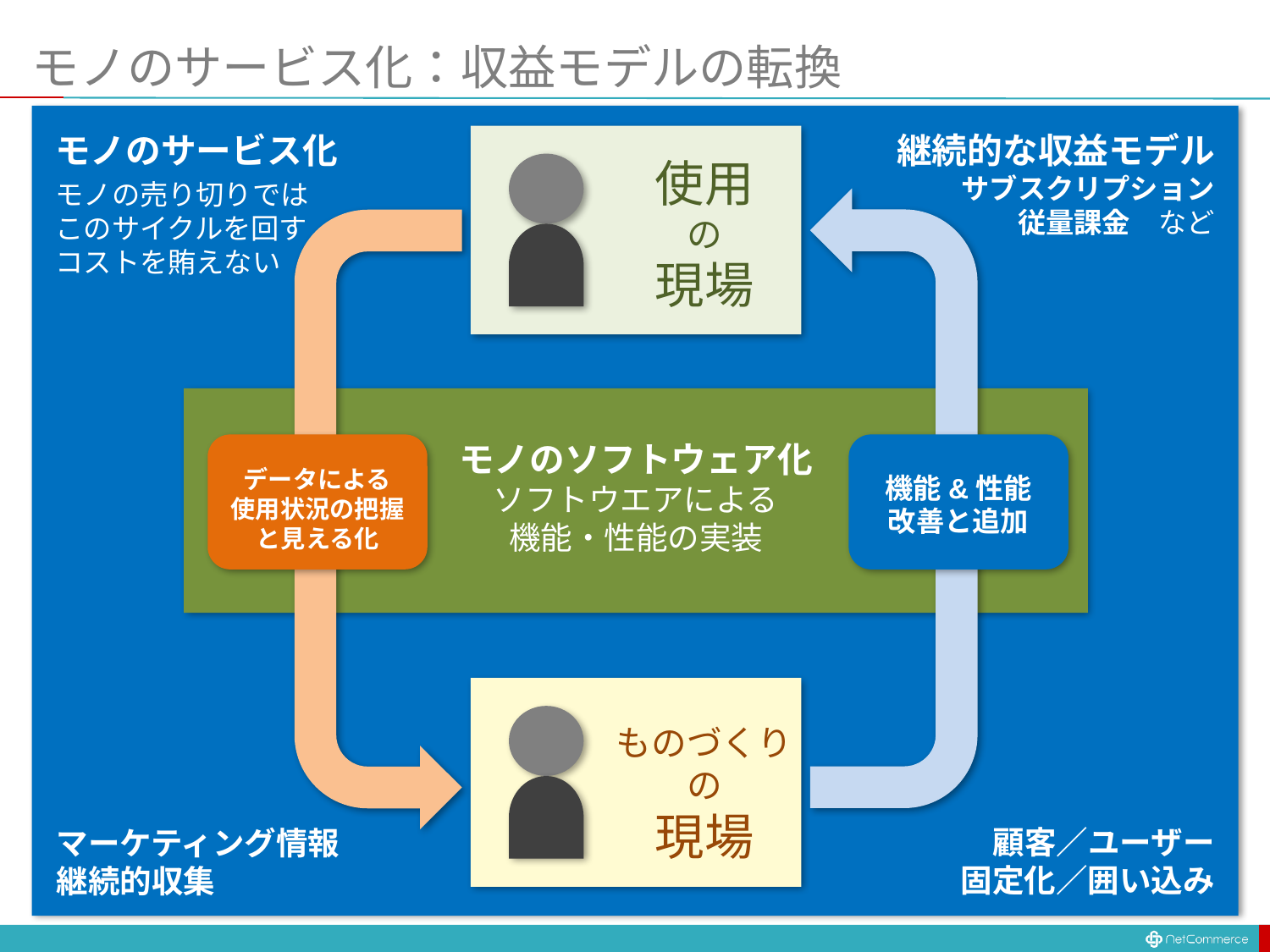

# モノのサービス化：収益モデルの転換

モノのサービス化
継続的な収益モデル
サブスクリプション
従量課金　など

使用
の
現場

モノの売り切りでは
このサイクルを回す
コストを賄えない

モノのソフトウェア化
ソフトウエアによる
機能・性能の実装

データによる
使用状況の把握
と見える化
機能&性能
改善と追加

ものづくり
の
現場
顧客／ユーザー
固定化／囲い込み
マーケティング情報
継続的収集